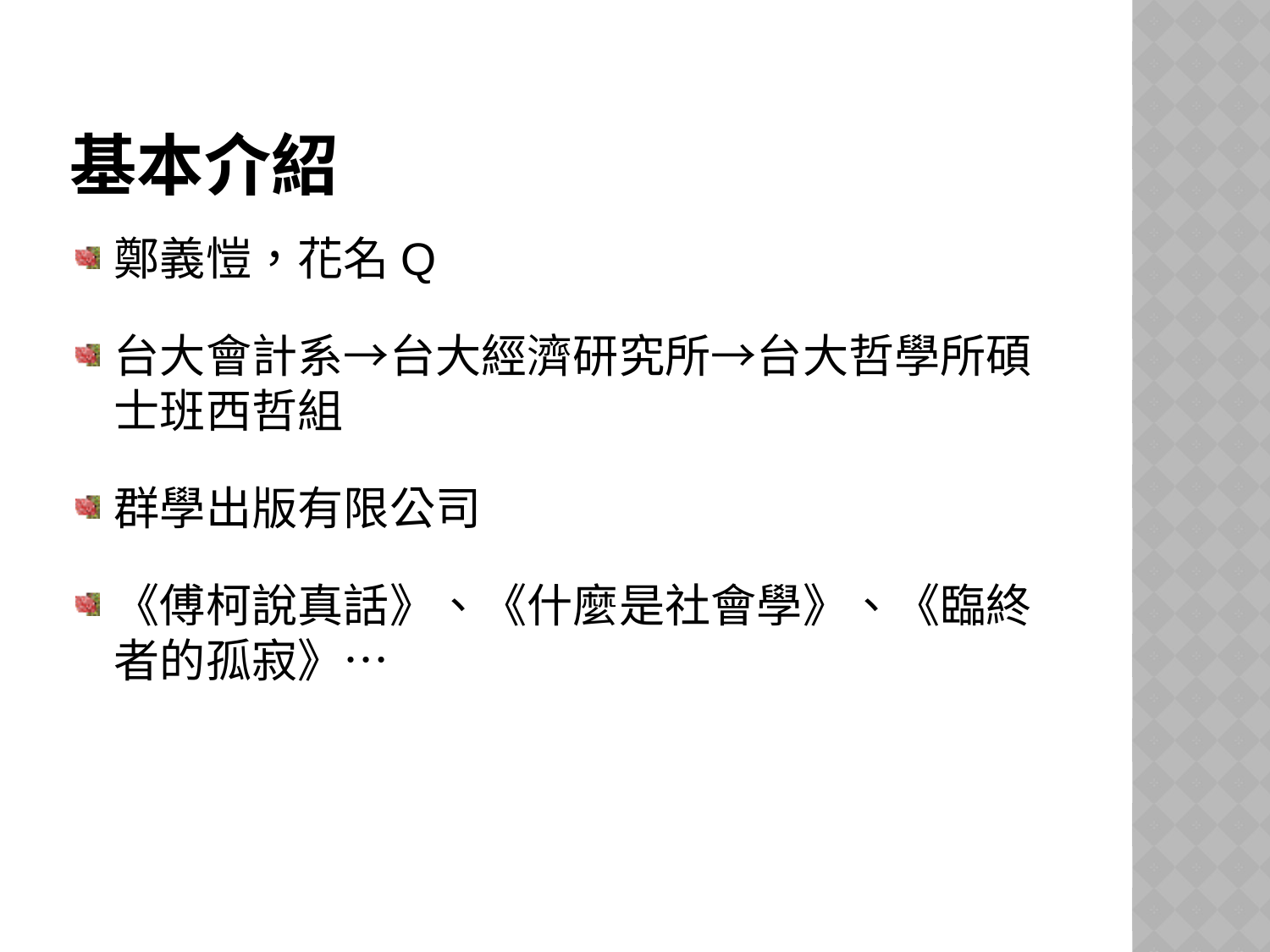

# 基本介紹
鄭義愷，花名Q
台大會計系→台大經濟研究所→台大哲學所碩士班西哲組
群學出版有限公司
《傅柯說真話》、《什麼是社會學》、《臨終者的孤寂》…